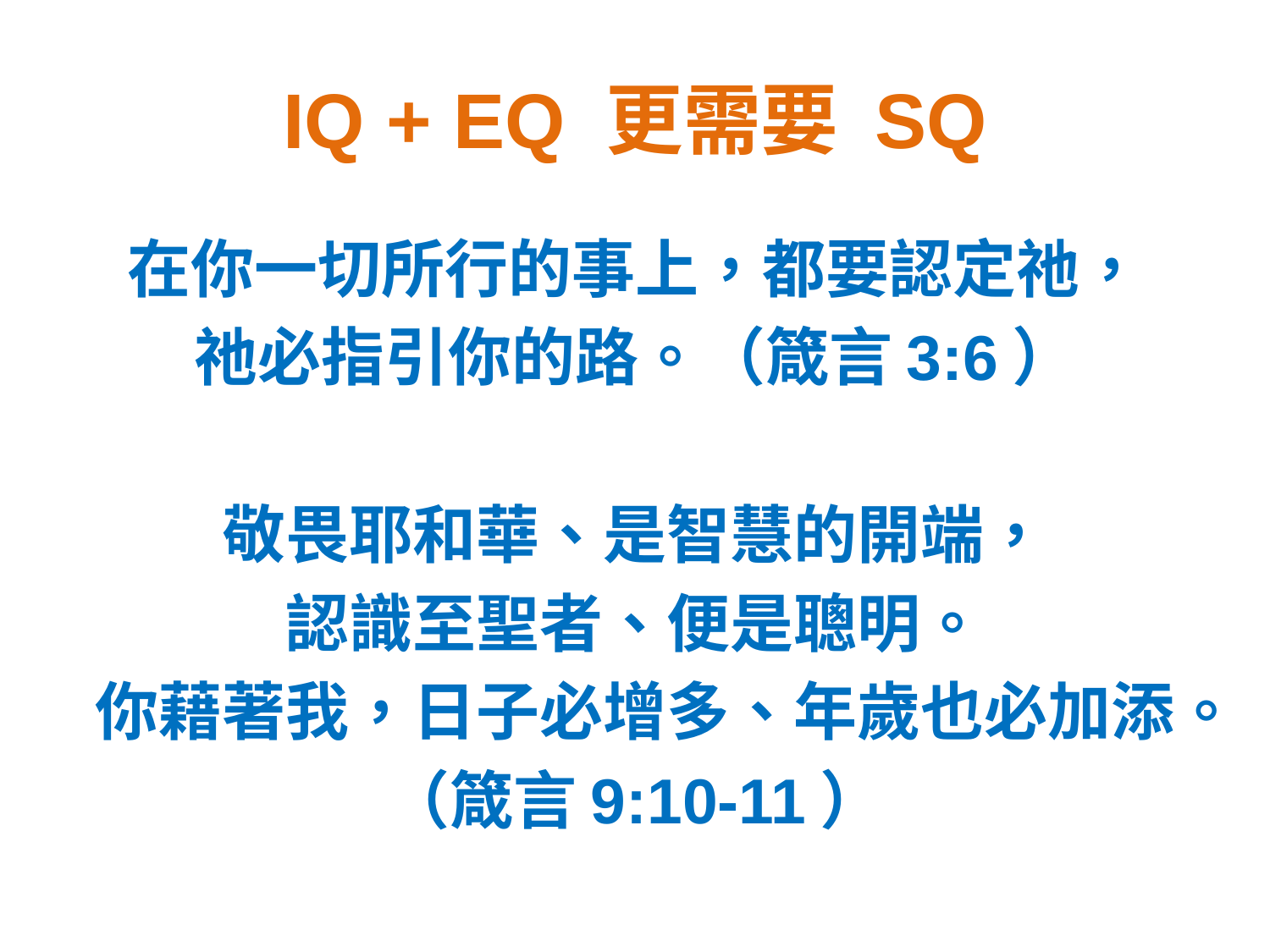

# IQ + EQ 更需要 SQ
在你一切所行的事上，都要認定祂，
祂必指引你的路。（箴言3:6）

敬畏耶和華、是智慧的開端，
認識至聖者、便是聰明。
你藉著我，日子必增多、年歲也必加添。
（箴言9:10-11）